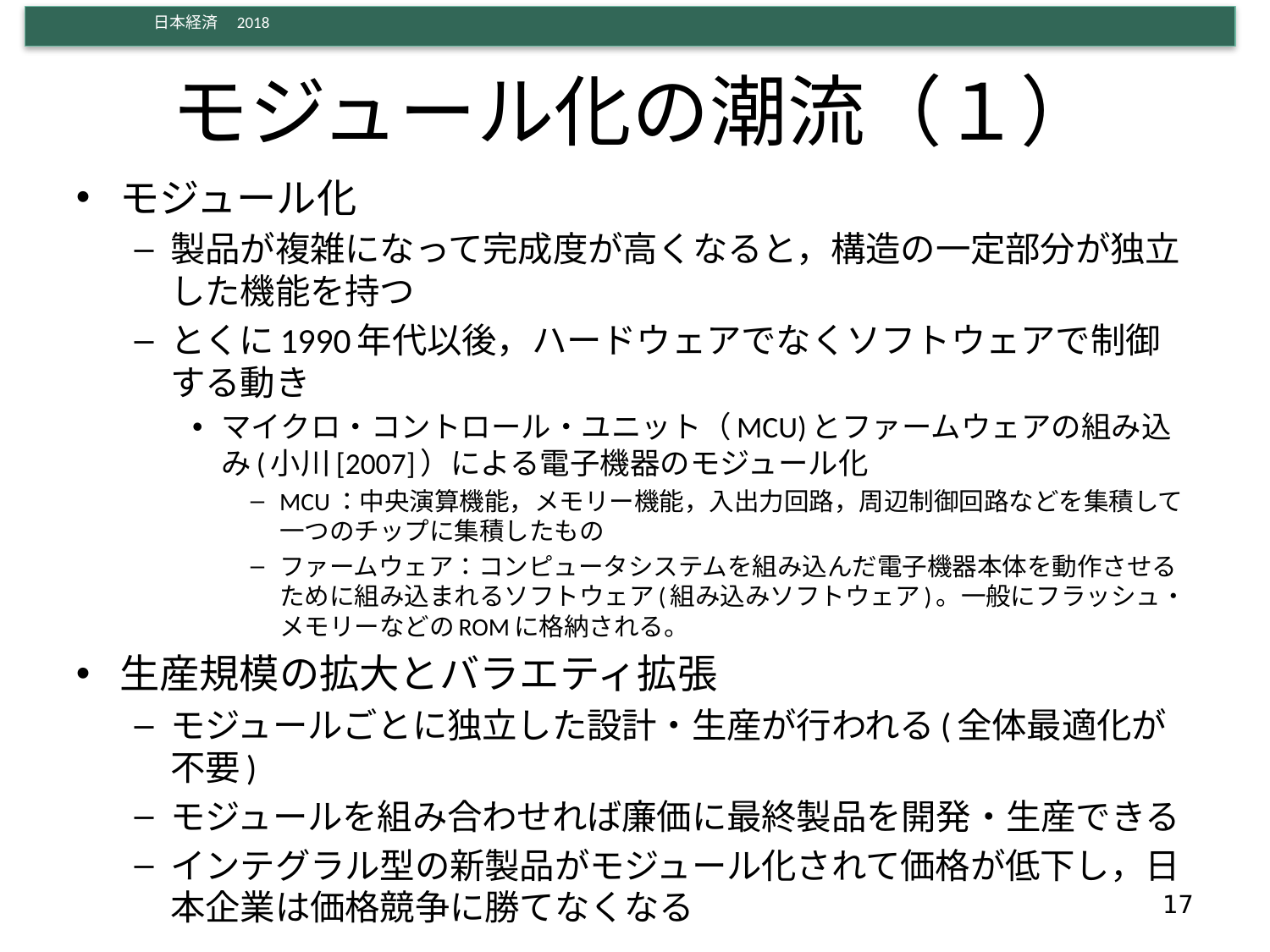

# モジュール化の潮流（１）
モジュール化
製品が複雑になって完成度が高くなると，構造の一定部分が独立した機能を持つ
とくに1990年代以後，ハードウェアでなくソフトウェアで制御する動き
マイクロ・コントロール・ユニット（MCU)とファームウェアの組み込み(小川[2007]）による電子機器のモジュール化
MCU：中央演算機能，メモリー機能，入出力回路，周辺制御回路などを集積して一つのチップに集積したもの
ファームウェア：コンピュータシステムを組み込んだ電子機器本体を動作させるために組み込まれるソフトウェア(組み込みソフトウェア)。一般にフラッシュ・メモリーなどのROMに格納される。
生産規模の拡大とバラエティ拡張
モジュールごとに独立した設計・生産が行われる(全体最適化が不要)
モジュールを組み合わせれば廉価に最終製品を開発・生産できる
インテグラル型の新製品がモジュール化されて価格が低下し，日本企業は価格競争に勝てなくなる

17